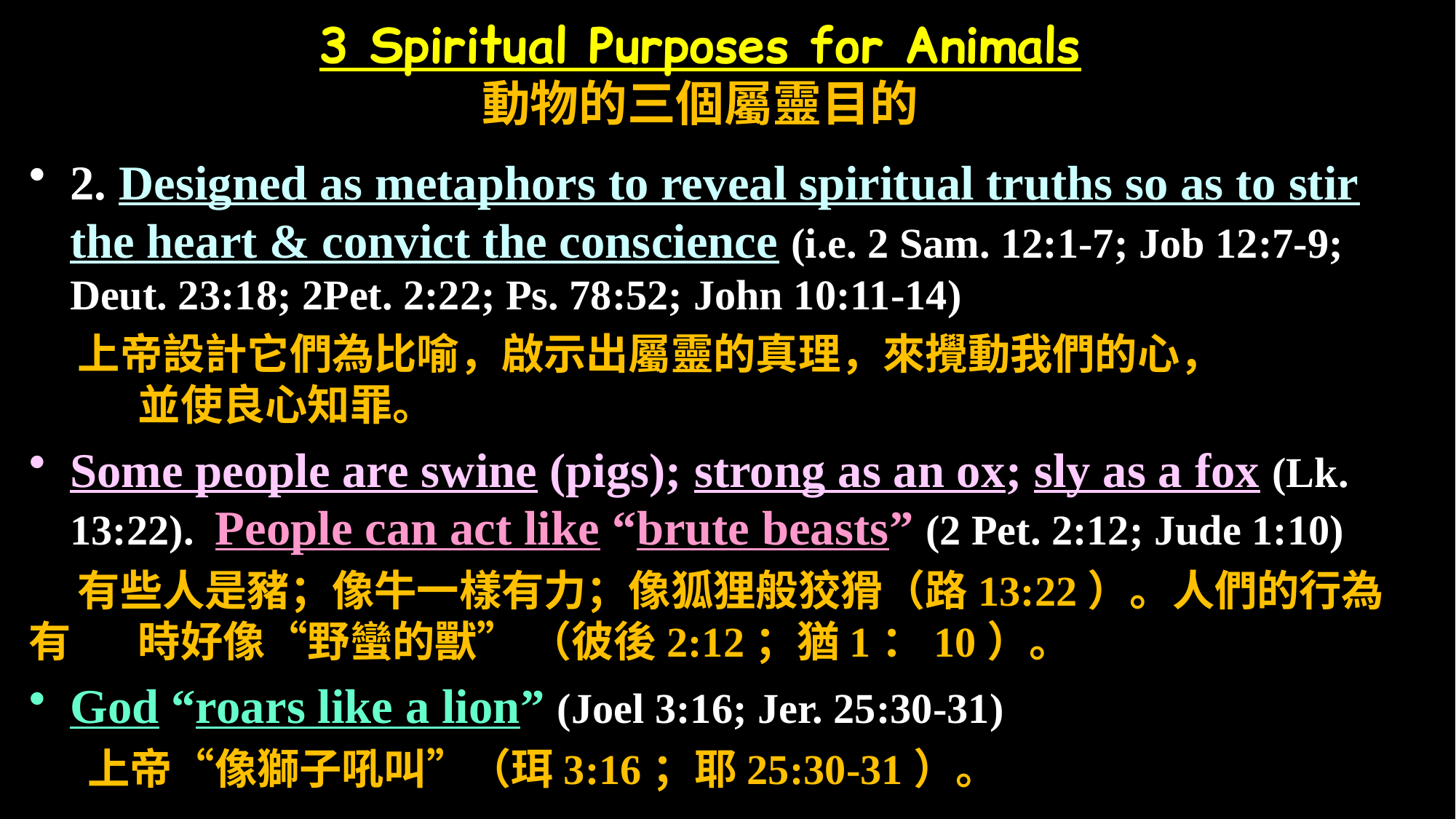

# 3 Spiritual Purposes for Animals 動物的三個屬靈目的
2. Designed as metaphors to reveal spiritual truths so as to stir the heart & convict the conscience (i.e. 2 Sam. 12:1-7; Job 12:7-9; Deut. 23:18; 2Pet. 2:22; Ps. 78:52; John 10:11-14)
    上帝設計它們為比喻，啟示出屬靈的真理，來攪動我們的心，			並使良心知罪。
Some people are swine (pigs); strong as an ox; sly as a fox (Lk. 13:22).  People can act like “brute beasts” (2 Pet. 2:12; Jude 1:10)
    有些人是豬；像牛一樣有力；像狐狸般狡猾（路13:22）。人們的行為有	時好像“野蠻的獸” （彼後2:12；猶1：10）。
God “roars like a lion” (Joel 3:16; Jer. 25:30-31)
     上帝“像獅子吼叫”（珥3:16；耶25:30-31）。